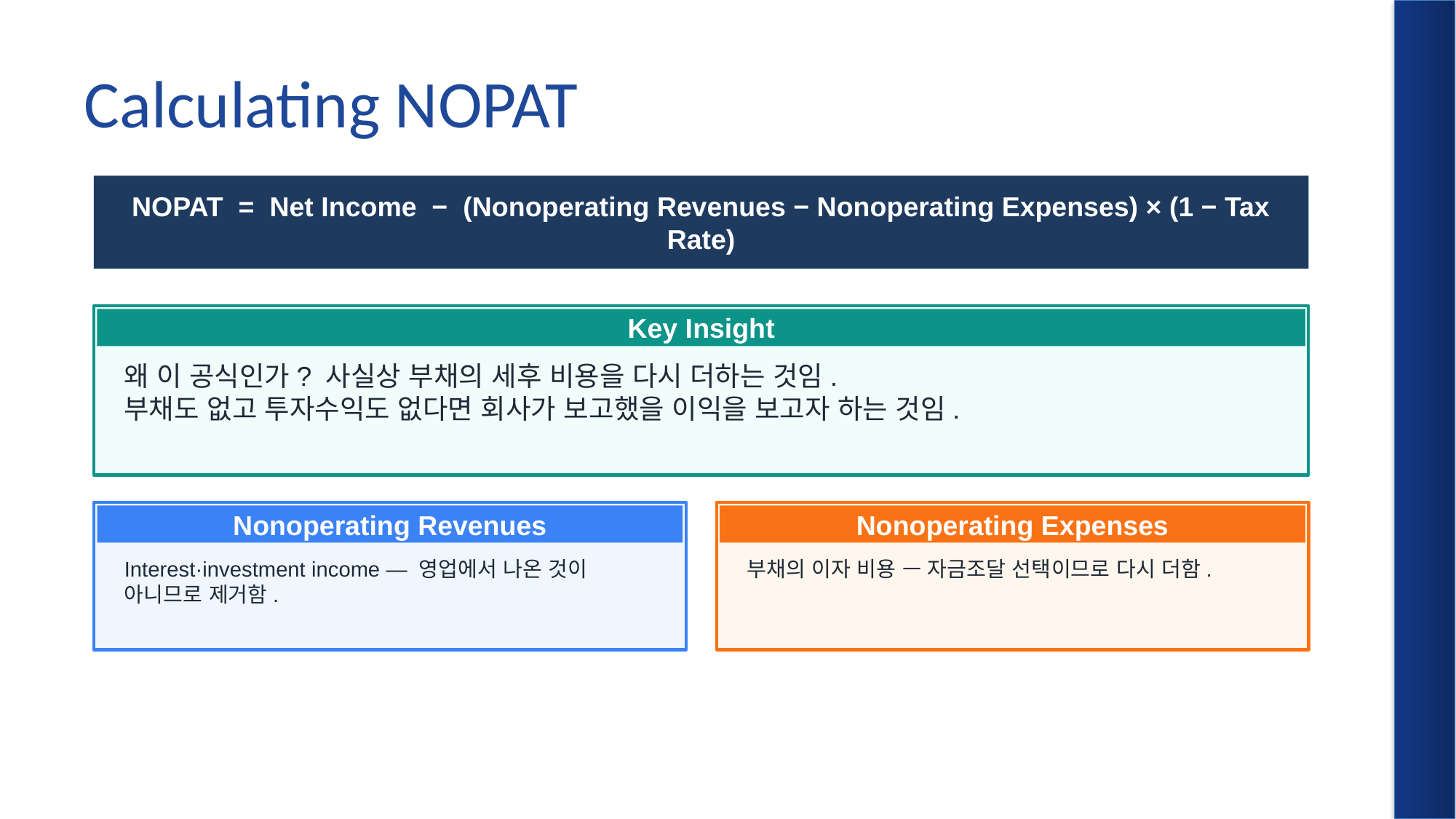

# Calculating NOPAT

NOPAT  =  Net Income  −  (Nonoperating Revenues − Nonoperating Expenses) × (1 − Tax Rate)

Key Insight
왜 이 공식인가? 사실상 부채의 세후 비용을 다시 더하는 것임.
부채도 없고 투자수익도 없다면 회사가 보고했을 이익을 보고자 하는 것임.

Nonoperating Revenues

Nonoperating Expenses
Interest·investment income — 영업에서 나온 것이 아니므로 제거함.
부채의 이자 비용 — 자금조달 선택이므로 다시 더함.